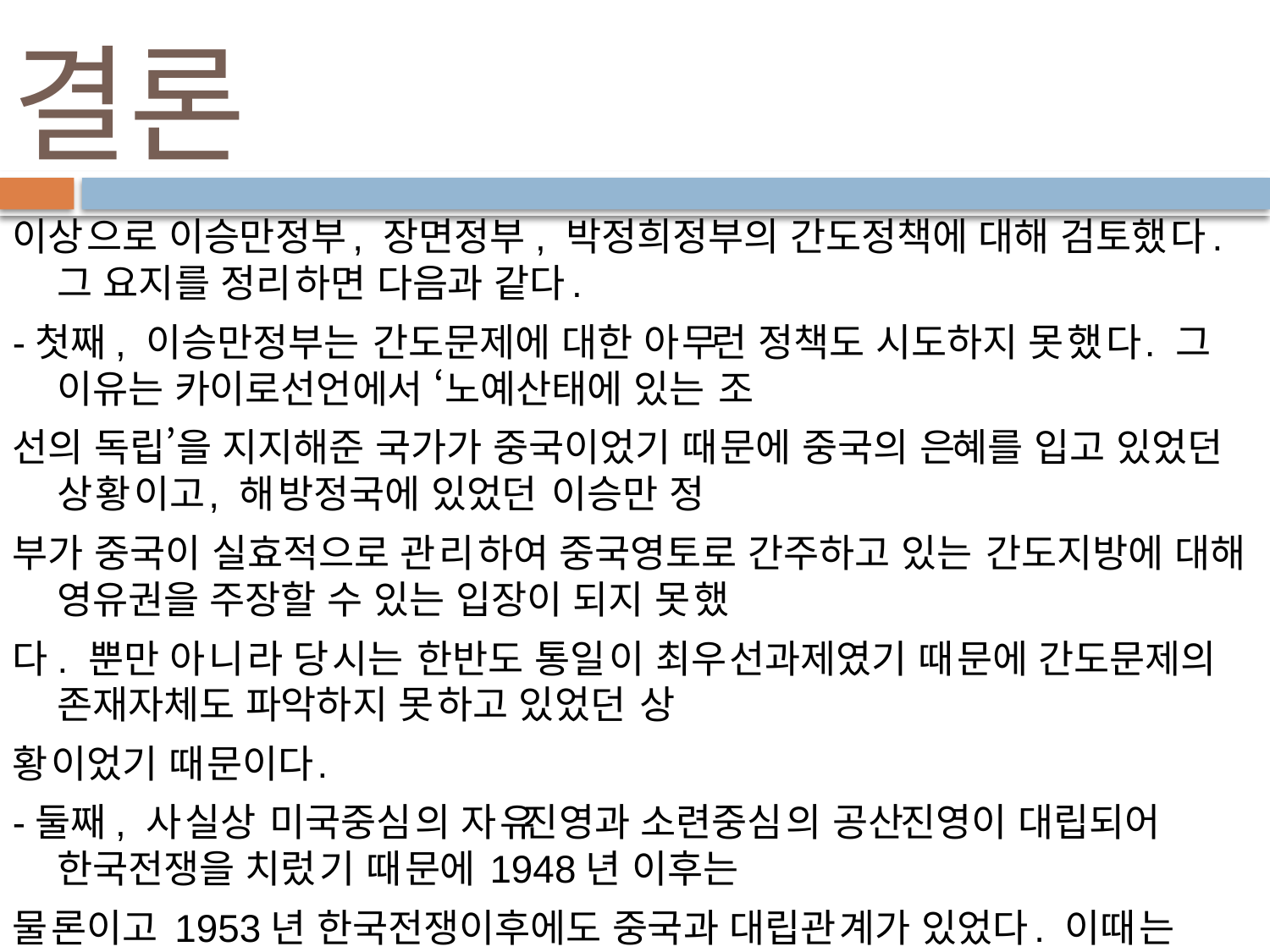

# 결론
이상으로 이승만정부, 장면정부, 박정희정부의 간도정책에 대해 검토했다. 그 요지를 정리하면 다음과 같다.
-첫째, 이승만정부는 간도문제에 대한 아무런 정책도 시도하지 못했다. 그 이유는 카이로선언에서 ‘노예산태에 있는 조
선의 독립’을 지지해준 국가가 중국이었기 때문에 중국의 은혜를 입고 있었던 상황이고, 해방정국에 있었던 이승만 정
부가 중국이 실효적으로 관리하여 중국영토로 간주하고 있는 간도지방에 대해 영유권을 주장할 수 있는 입장이 되지 못했
다. 뿐만 아니라 당시는 한반도 통일이 최우선과제였기 때문에 간도문제의 존재자체도 파악하지 못하고 있었던 상
황이었기 때문이다.
-둘째, 사실상 미국중심의 자유진영과 소련중심의 공산진영이 대립되어 한국전쟁을 치렀기 때문에 1948년 이후는
물론이고 1953년 한국전쟁이후에도 중국과 대립관계가 있었다. 이때는 지금처럼 국교 훼손을 두려워할 필요도 없었으
므로 간도문제에 대해 이의제기를 할 수 있는 가장 적절한 시기였다. 이 시기에 이승만정부가 간도문제를 제기하지
않았기 때문에 이후의 정권들도 연장선상에서 간도영유권에 대한 이의를 제기하지 못했다고 할 수 있다.
-셋째, 7.4공동성명을 통해 남북한의 대화가 시작되면서 통일의 가능성을 엿보게 되었다. 간도문제가 다시 부각 되
기 시작했던 것이다. 박정희 정부는 연구자들의 조언에 따라 통일한국을 대비해서 중국의 간도 실효적 점유에 대해 이
의를 제기하기 위한 간도문제를 조사했다.